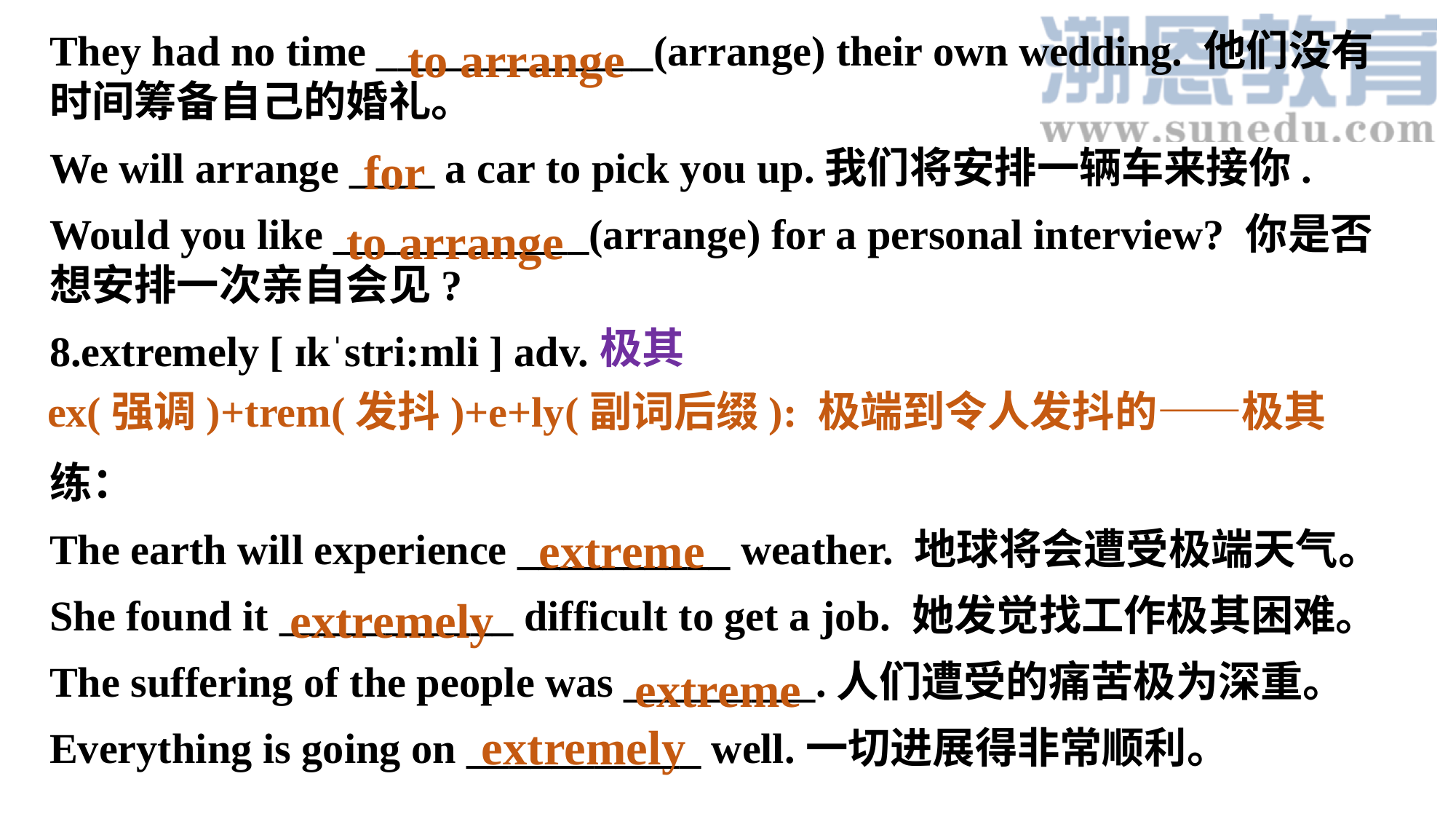

They had no time _____________(arrange) their own wedding. 他们没有时间筹备自己的婚礼。
We will arrange ____ a car to pick you up.我们将安排一辆车来接你.
Would you like ____________(arrange) for a personal interview? 你是否想安排一次亲自会见?
8.extremely [ ɪkˈstri:mli ] adv.

练：
The earth will experience __________ weather. 地球将会遭受极端天气。
She found it ___________ difficult to get a job. 她发觉找工作极其困难。
The suffering of the people was _________.人们遭受的痛苦极为深重。
Everything is going on ___________ well.一切进展得非常顺利。

to arrange
for
to arrange
极其
ex(强调)+trem(发抖)+e+ly(副词后缀): 极端到令人发抖的——极其
extreme
extremely
extreme
extremely